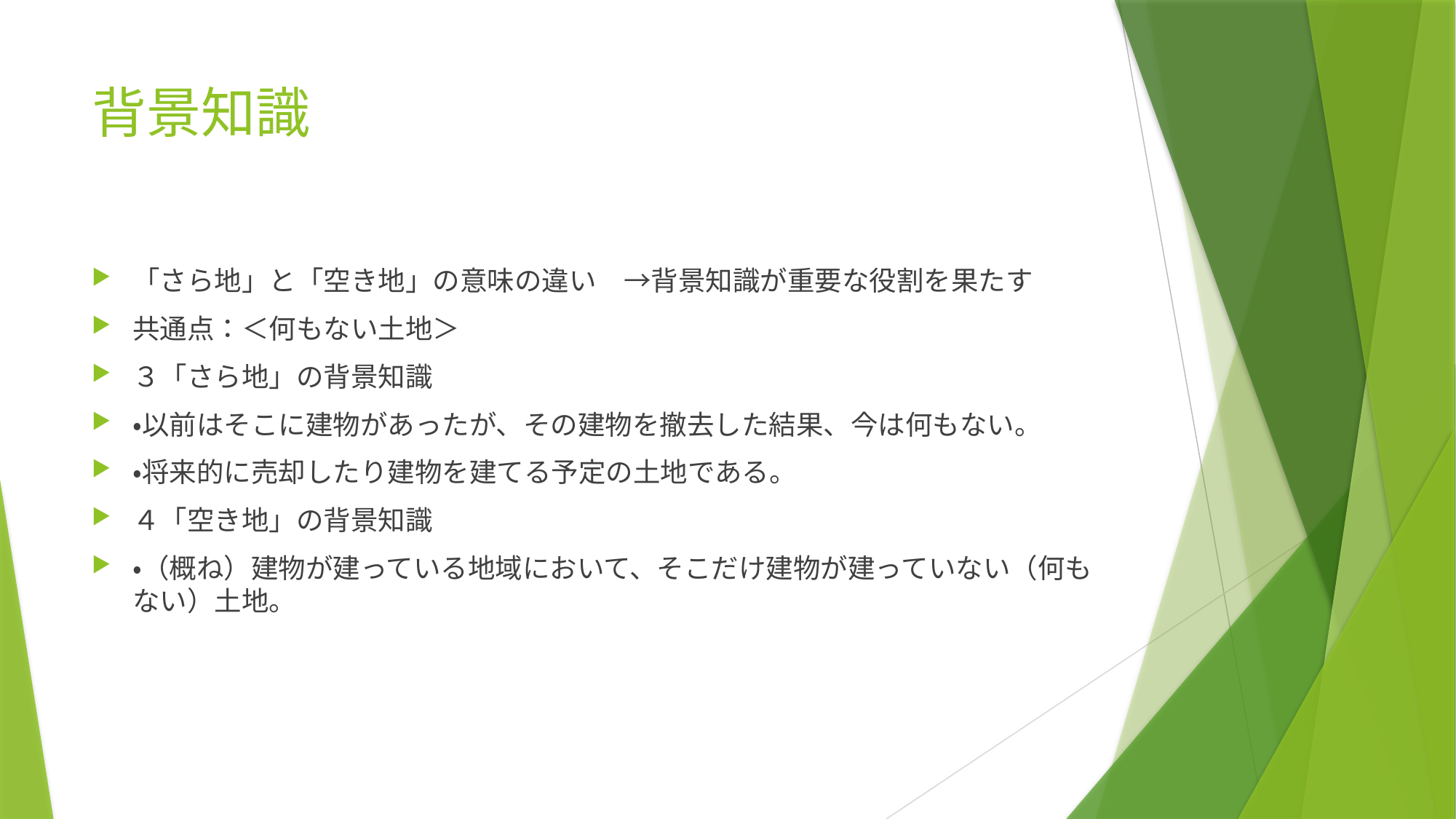

# 背景知識
「さら地」と「空き地」の意味の違い　→背景知識が重要な役割を果たす
共通点：＜何もない土地＞
３「さら地」の背景知識
・以前はそこに建物があったが、その建物を撤去した結果、今は何もない。
・将来的に売却したり建物を建てる予定の土地である。
４「空き地」の背景知識
・（概ね）建物が建っている地域において、そこだけ建物が建っていない（何もない）土地。